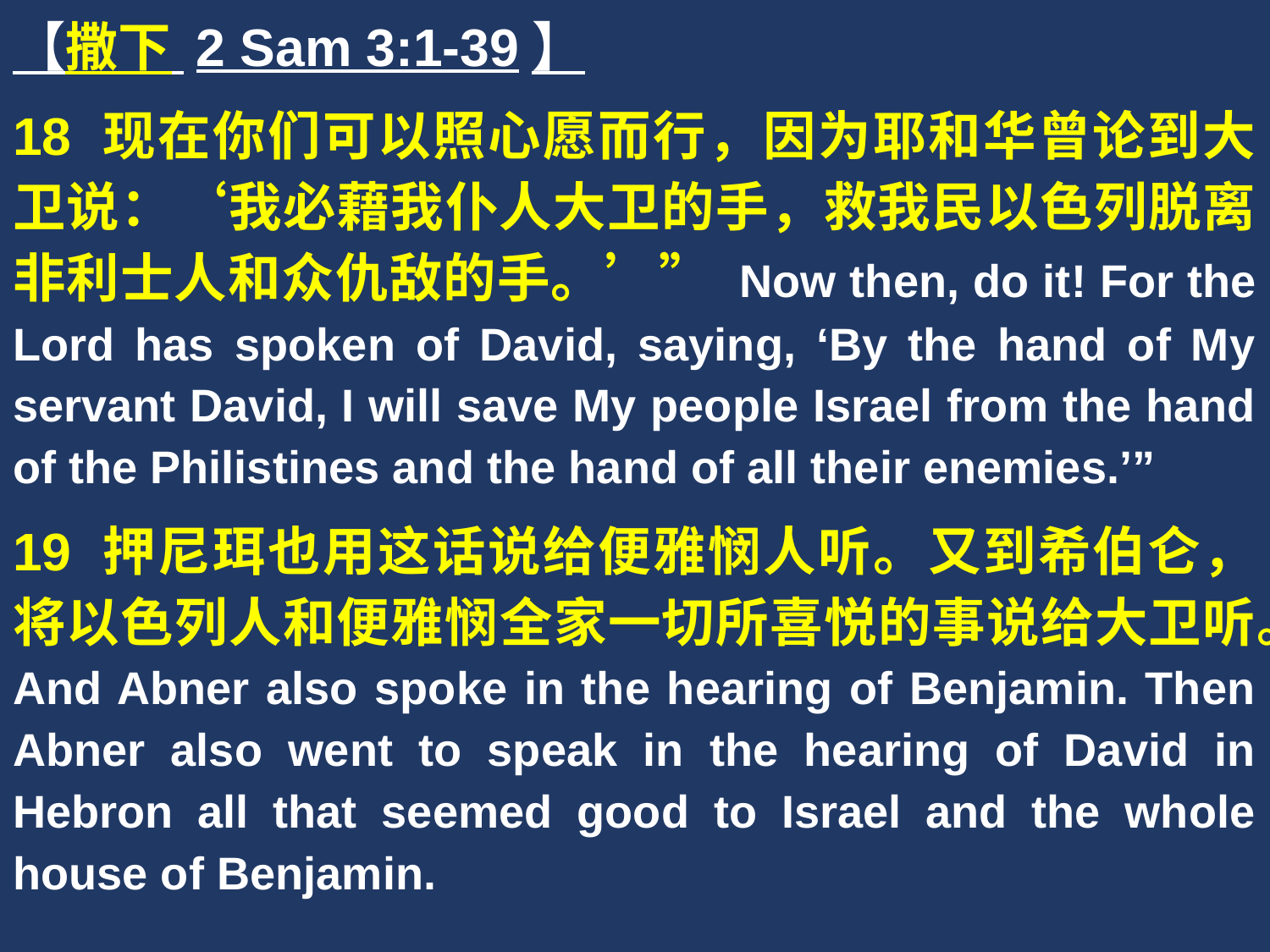

【撒下 2 Sam 3:1-39】
18 现在你们可以照心愿而行，因为耶和华曾论到大卫说：‘我必藉我仆人大卫的手，救我民以色列脱离非利士人和众仇敌的手。’” Now then, do it! For the Lord has spoken of David, saying, ‘By the hand of My servant David, I will save My people Israel from the hand of the Philistines and the hand of all their enemies.’”
19 押尼珥也用这话说给便雅悯人听。又到希伯仑，将以色列人和便雅悯全家一切所喜悦的事说给大卫听。And Abner also spoke in the hearing of Benjamin. Then Abner also went to speak in the hearing of David in Hebron all that seemed good to Israel and the whole house of Benjamin.